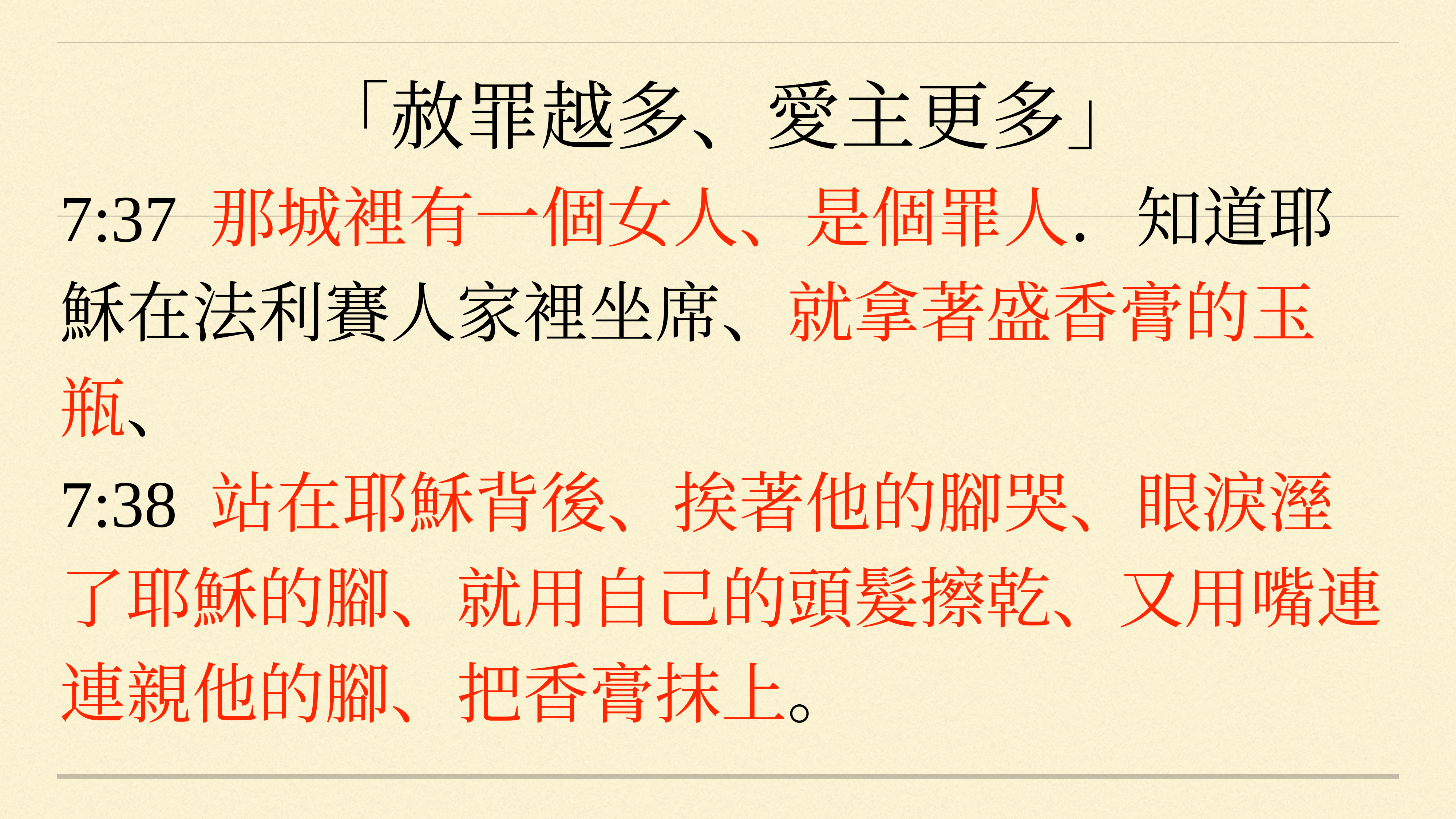

「赦罪越多、愛主更多」

7:37 那城裡有一個女人、是個罪人．知道耶穌在法利賽人家裡坐席、就拿著盛香膏的玉瓶、
7:38 站在耶穌背後、挨著他的腳哭、眼淚溼了耶穌的腳、就用自己的頭髮擦乾、又用嘴連連親他的腳、把香膏抹上。
#